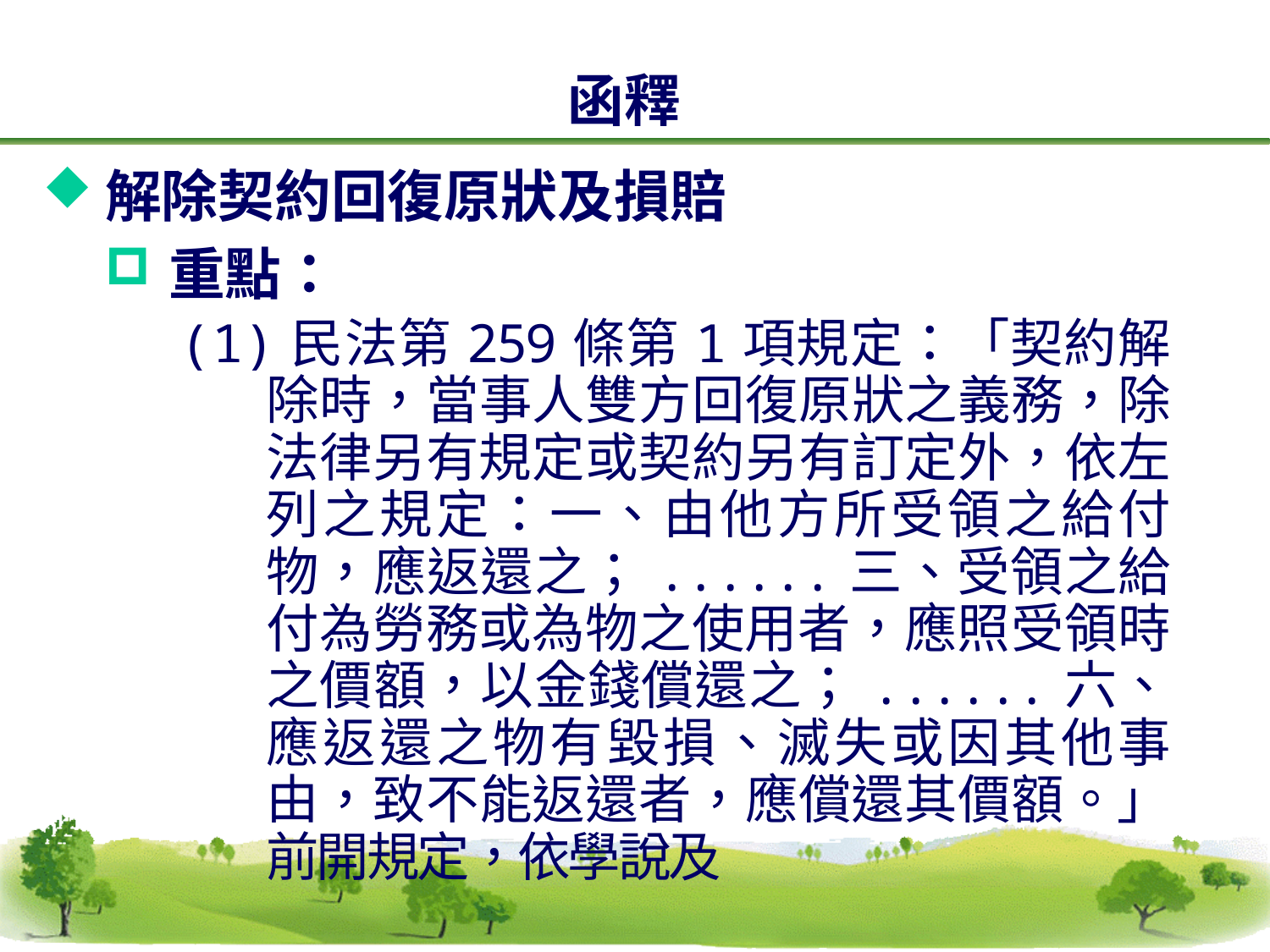

函釋
解除契約回復原狀及損賠
重點：
(1)民法第259條第1項規定：「契約解除時，當事人雙方回復原狀之義務，除法律另有規定或契約另有訂定外，依左列之規定：一、由他方所受領之給付物，應返還之；......三、受領之給付為勞務或為物之使用者，應照受領時之價額，以金錢償還之；......六、應返還之物有毀損、滅失或因其他事由，致不能返還者，應償還其價額。」前開規定，依學說及